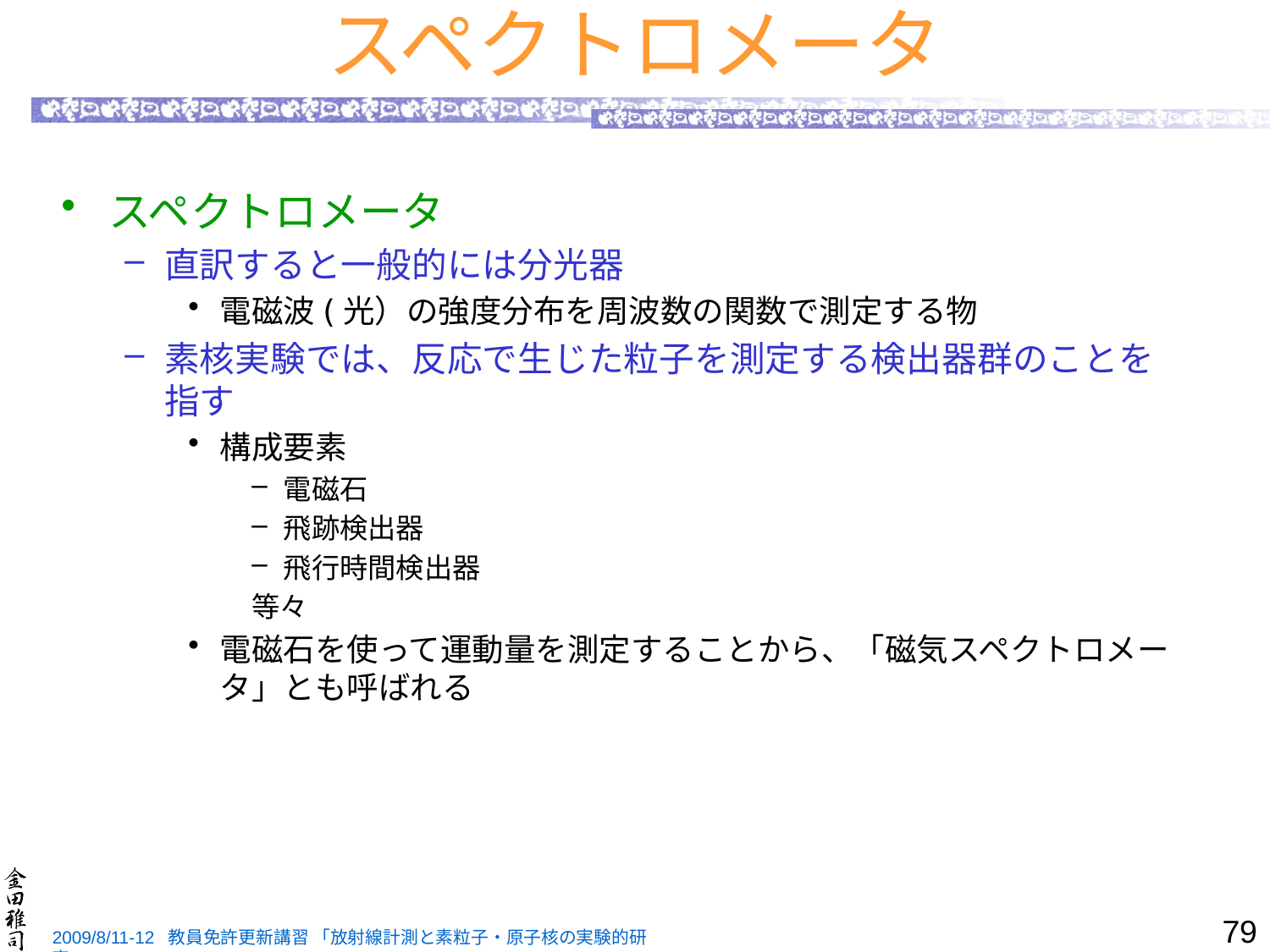

# スペクトロメータ
スペクトロメータ
直訳すると一般的には分光器
電磁波(光）の強度分布を周波数の関数で測定する物
素核実験では、反応で生じた粒子を測定する検出器群のことを指す
構成要素
電磁石
飛跡検出器
飛行時間検出器
等々
電磁石を使って運動量を測定することから、「磁気スペクトロメータ」とも呼ばれる

79
2009/8/11-12  教員免許更新講習 「放射線計測と素粒子・原子核の実験的研究」